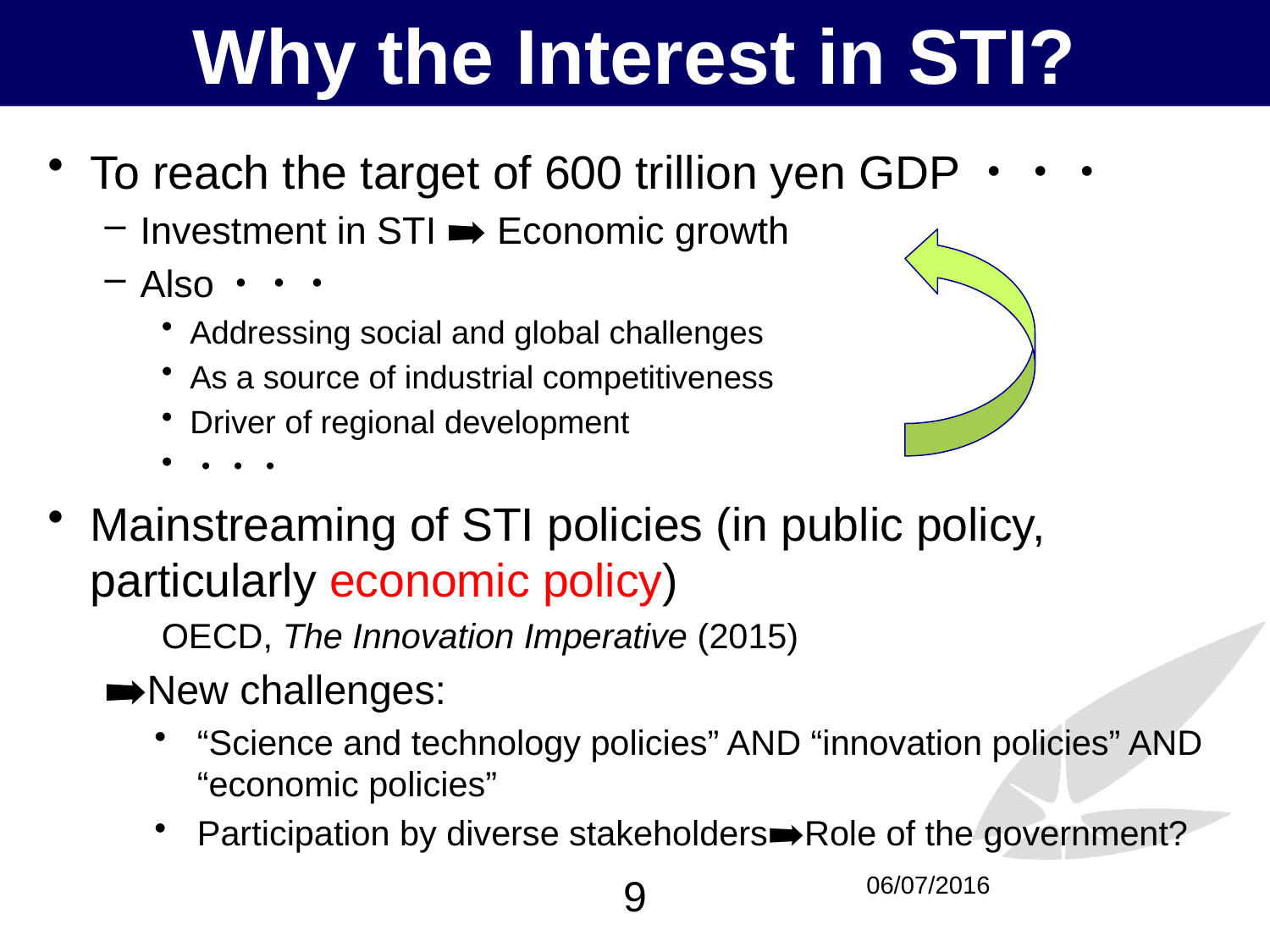

# Why the Interest in STI?
To reach the target of 600 trillion yen GDP・・・
Investment in STI ➡ Economic growth
Also・・・
Addressing social and global challenges
As a source of industrial competitiveness
Driver of regional development
・・・
Mainstreaming of STI policies (in public policy, particularly economic policy)
OECD, The Innovation Imperative (2015)
➡New challenges:
“Science and technology policies” AND “innovation policies” AND “economic policies”
Participation by diverse stakeholders➡Role of the government?

9
06/07/2016